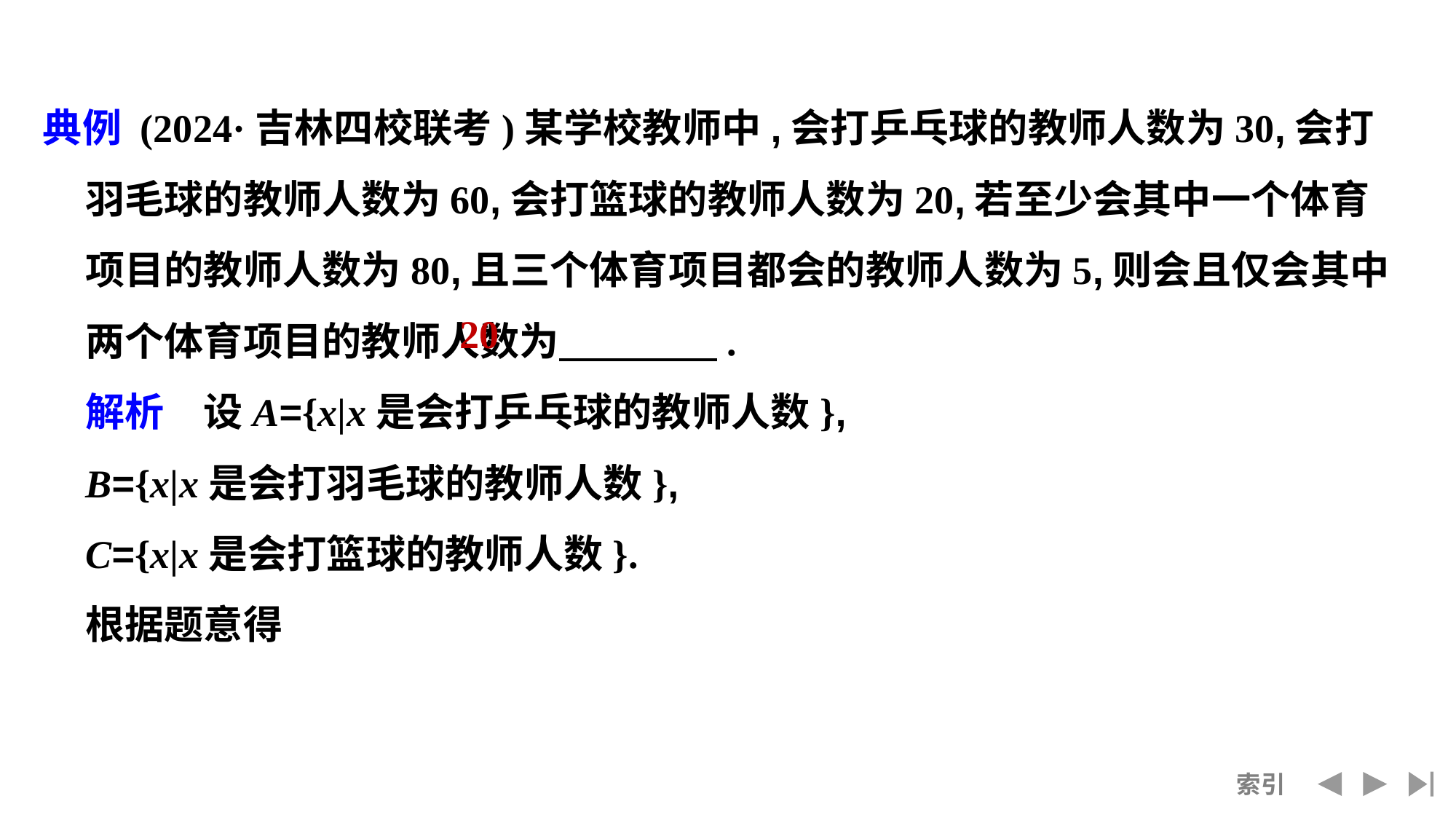

典例 (2024·吉林四校联考)某学校教师中,会打乒乓球的教师人数为30,会打羽毛球的教师人数为60,会打篮球的教师人数为20,若至少会其中一个体育项目的教师人数为80,且三个体育项目都会的教师人数为5,则会且仅会其中两个体育项目的教师人数为　　　　.
	解析　设A={x|x是会打乒乓球的教师人数},
	B={x|x是会打羽毛球的教师人数},
	C={x|x是会打篮球的教师人数}.
	根据题意得
20